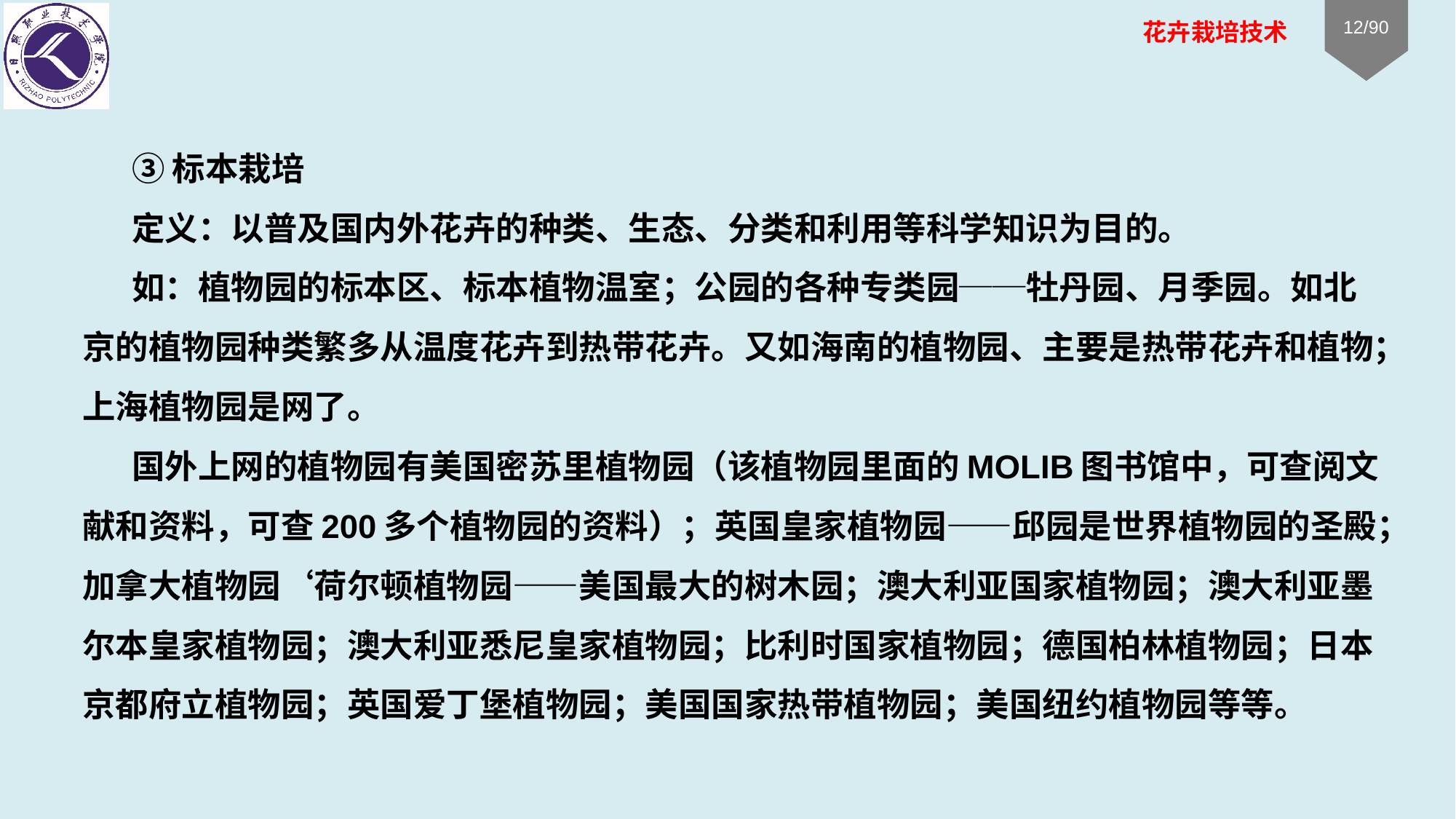

③标本栽培
定义：以普及国内外花卉的种类、生态、分类和利用等科学知识为目的。
如：植物园的标本区、标本植物温室；公园的各种专类园──牡丹园、月季园。如北京的植物园种类繁多从温度花卉到热带花卉。又如海南的植物园、主要是热带花卉和植物；上海植物园是网了。
国外上网的植物园有美国密苏里植物园（该植物园里面的MOLIB图书馆中，可查阅文献和资料，可查200多个植物园的资料）；英国皇家植物园——邱园是世界植物园的圣殿；加拿大植物园‘荷尔顿植物园——美国最大的树木园；澳大利亚国家植物园；澳大利亚墨尔本皇家植物园；澳大利亚悉尼皇家植物园；比利时国家植物园；德国柏林植物园；日本京都府立植物园；英国爱丁堡植物园；美国国家热带植物园；美国纽约植物园等等。